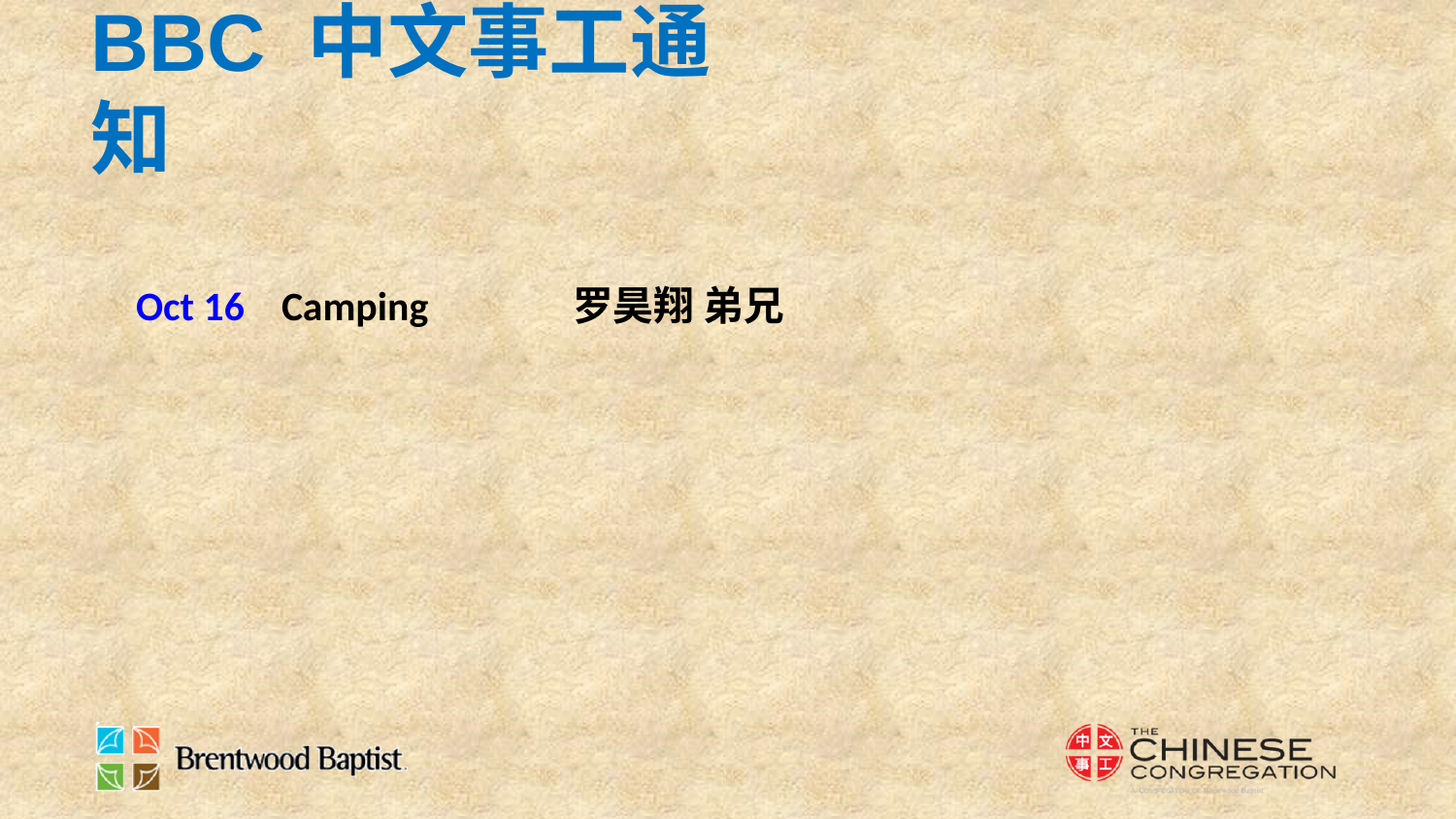

BBC 中文事工通知

Oct 16	Camping	罗昊翔 弟兄